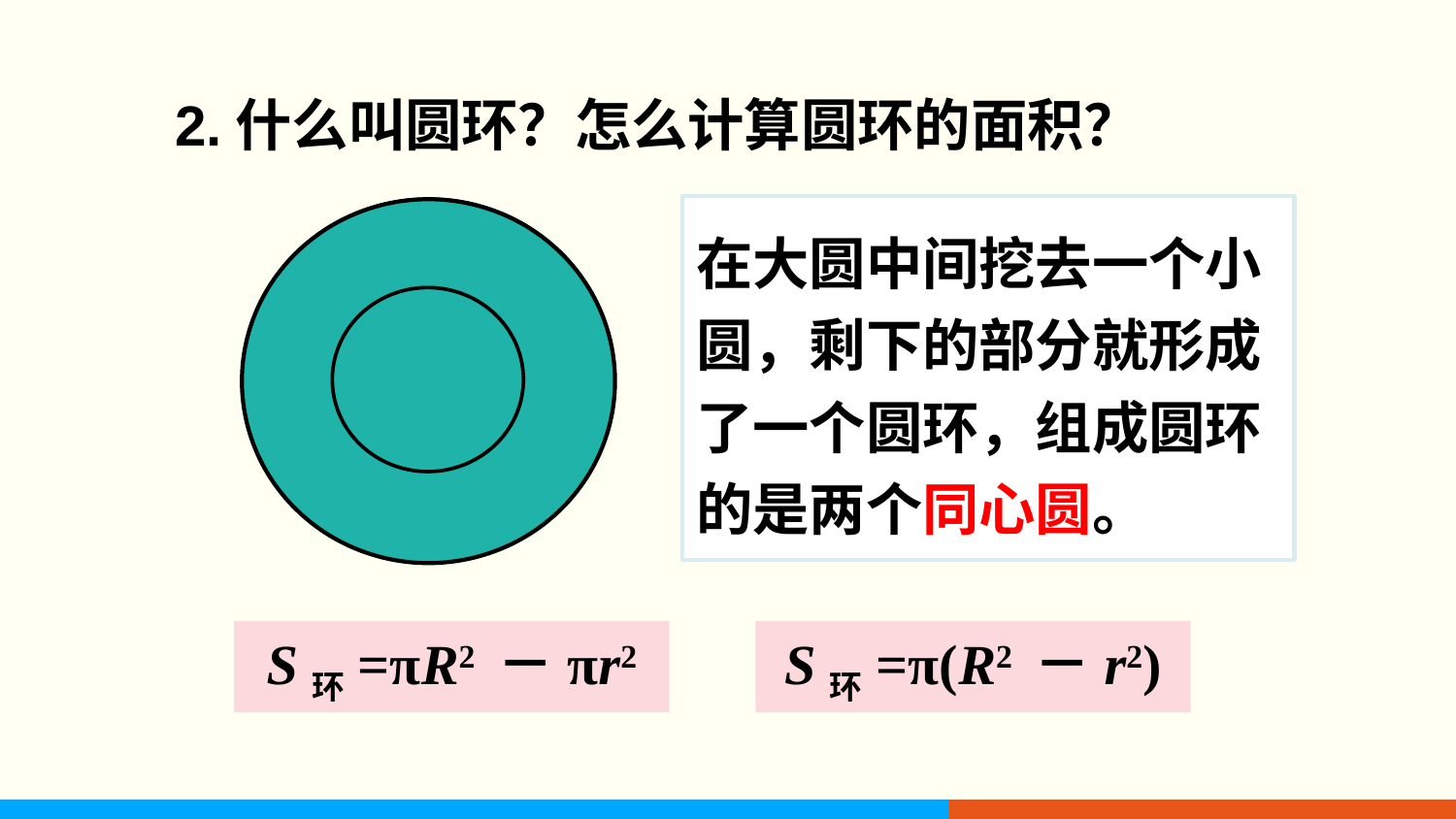

2.什么叫圆环？怎么计算圆环的面积？
在大圆中间挖去一个小圆，剩下的部分就形成了一个圆环，组成圆环的是两个同心圆。

S环=πR2 －πr2
S环=π(R2 －r2)